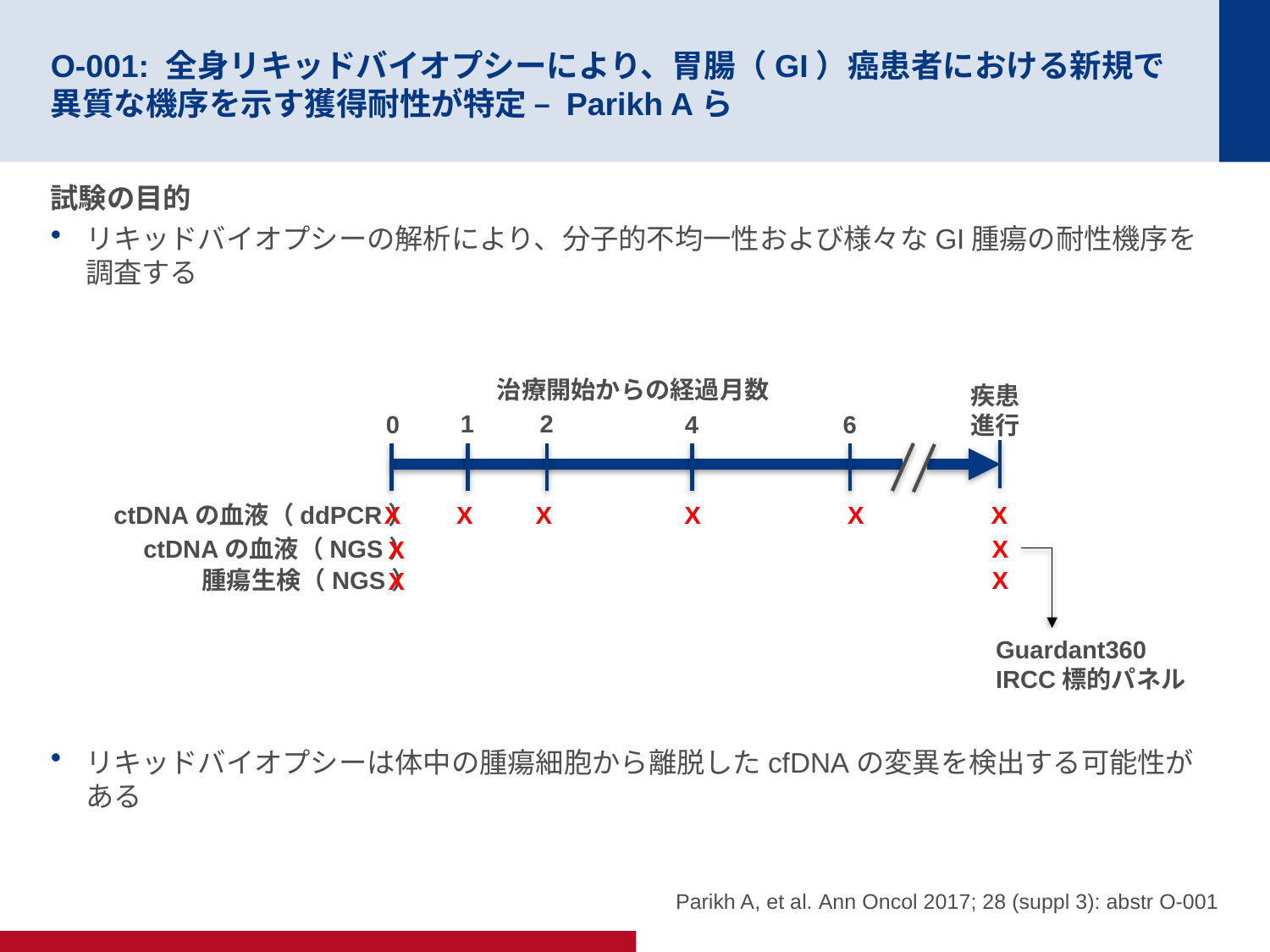

# O-001: 全身リキッドバイオプシーにより、胃腸（GI）癌患者における新規で異質な機序を示す獲得耐性が特定 – Parikh Aら
試験の目的
リキッドバイオプシーの解析により、分子的不均一性および様々なGI腫瘍の耐性機序を調査する

リキッドバイオプシーは体中の腫瘍細胞から離脱したcfDNAの変異を検出する可能性がある
治療開始からの経過月数
疾患
進行
1
2
0
4
6
X
ctDNAの血液（ddPCR）
X        X         X                   X                     X
ctDNAの血液（NGS）
X
X
腫瘍生検（NGS）
X
X
Guardant360
IRCC標的パネル
Parikh A, et al. Ann Oncol 2017; 28 (suppl 3): abstr O-001